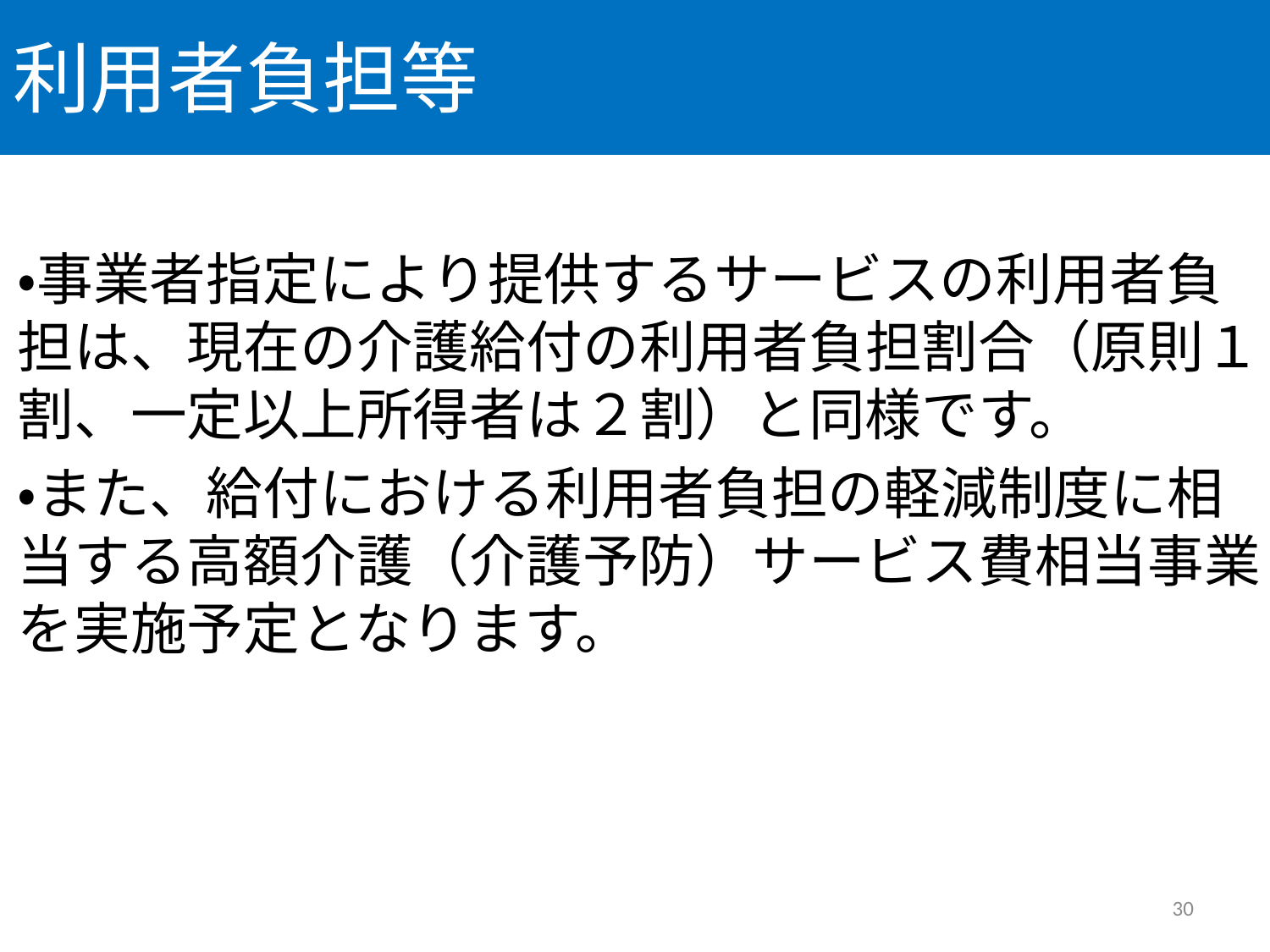

# 利用者負担等
・事業者指定により提供するサービスの利用者負担は、現在の介護給付の利用者負担割合（原則１割、一定以上所得者は２割）と同様です。
・また、給付における利用者負担の軽減制度に相当する高額介護（介護予防）サービス費相当事業を実施予定となります。
30